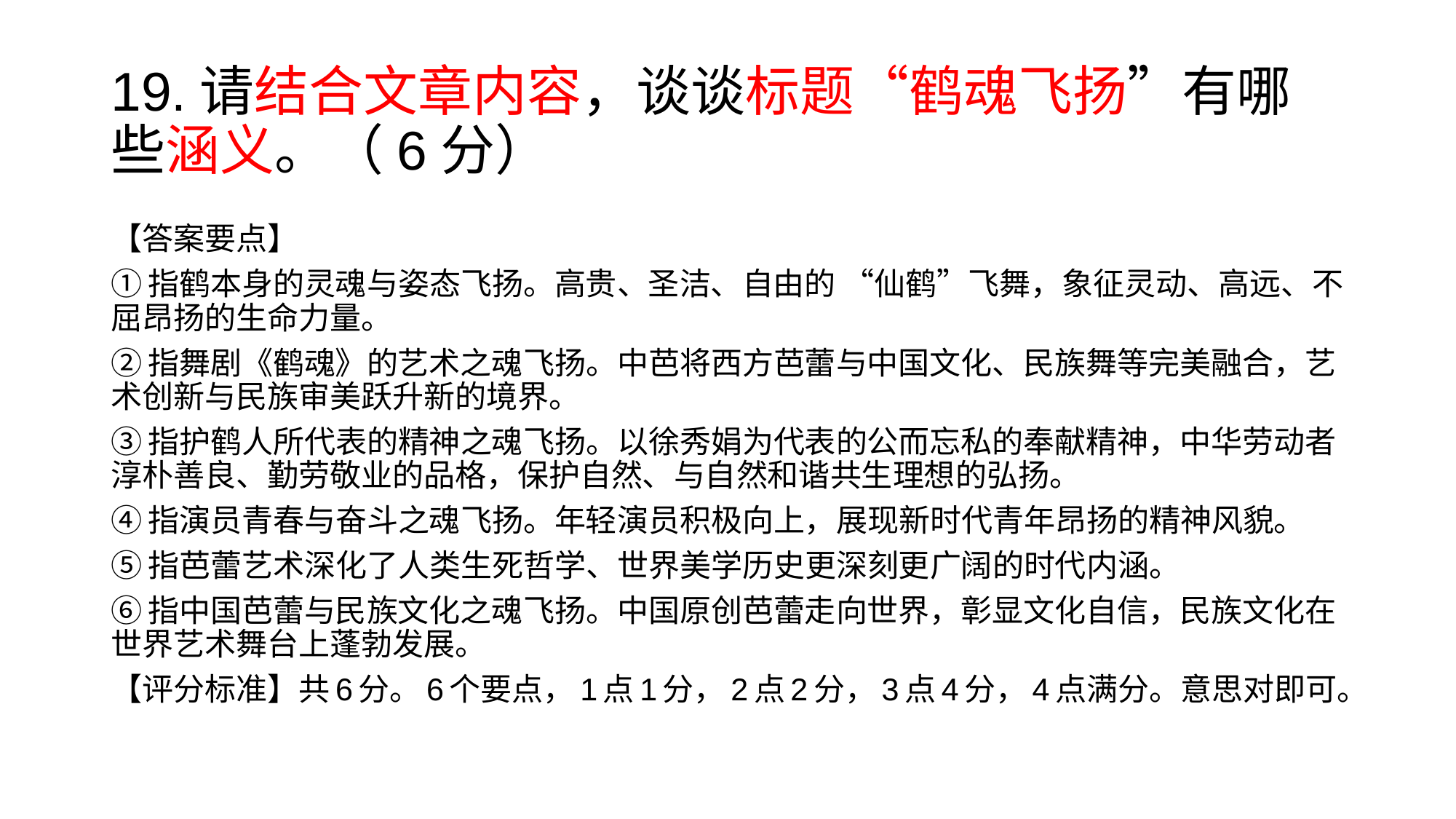

# 19.请结合文章内容，谈谈标题“鹤魂飞扬”有哪些涵义。（6分）
【答案要点】
①指鹤本身的灵魂与姿态飞扬。高贵、圣洁、自由的 “仙鹤”飞舞，象征灵动、高远、不屈昂扬的生命力量。
②指舞剧《鹤魂》的艺术之魂飞扬。中芭将西方芭蕾与中国文化、民族舞等完美融合，艺术创新与民族审美跃升新的境界。
③指护鹤人所代表的精神之魂飞扬。以徐秀娟为代表的公而忘私的奉献精神，中华劳动者淳朴善良、勤劳敬业的品格，保护自然、与自然和谐共生理想的弘扬。
④指演员青春与奋斗之魂飞扬。年轻演员积极向上，展现新时代青年昂扬的精神风貌。
⑤指芭蕾艺术深化了人类生死哲学、世界美学历史更深刻更广阔的时代内涵。
⑥指中国芭蕾与民族文化之魂飞扬。中国原创芭蕾走向世界，彰显文化自信，民族文化在世界艺术舞台上蓬勃发展。
【评分标准】共6分。6个要点，1点1分，2点2分，3点4分，4点满分。意思对即可。